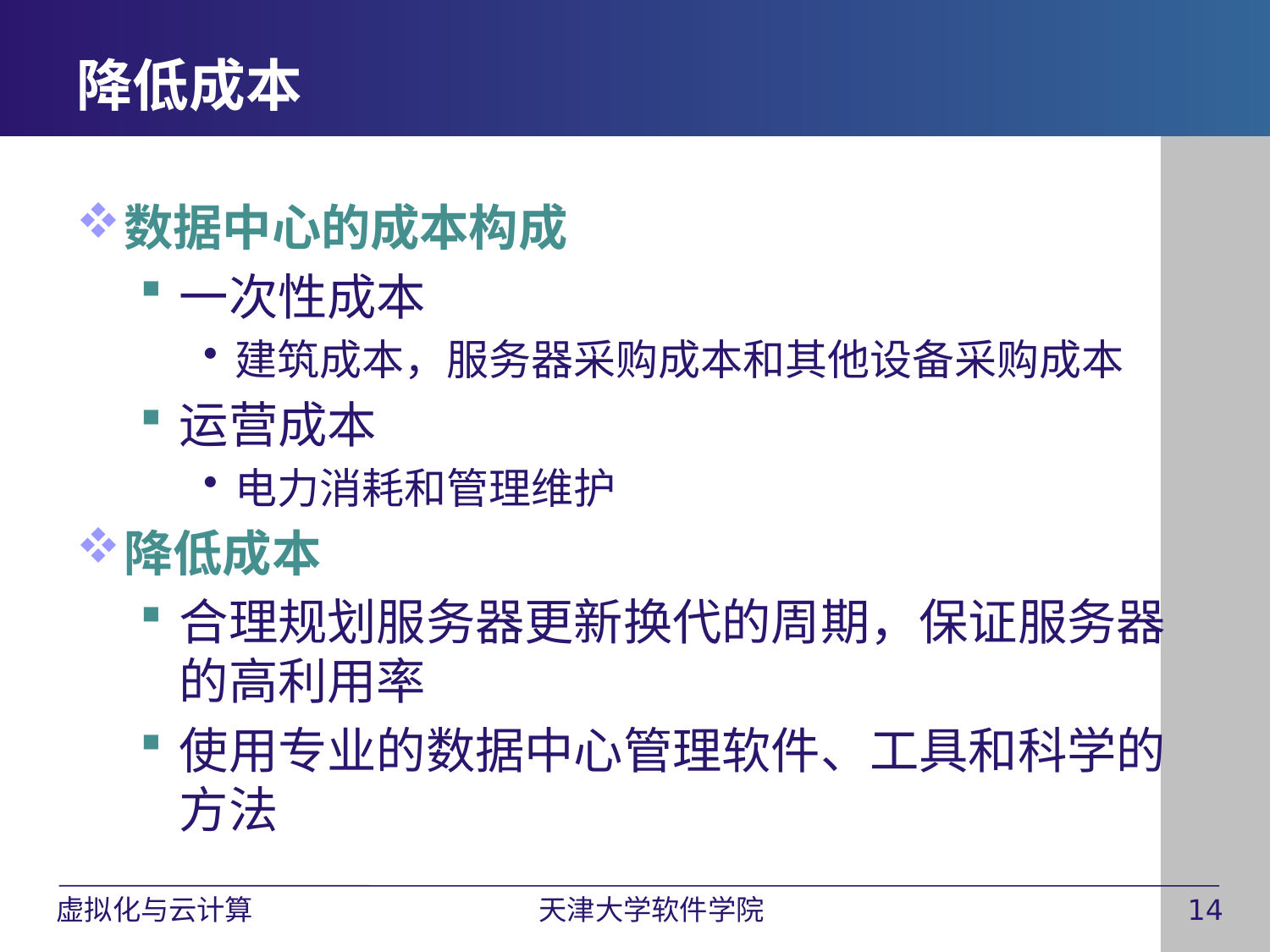

# 降低成本
数据中心的成本构成
一次性成本
建筑成本，服务器采购成本和其他设备采购成本
运营成本
电力消耗和管理维护
降低成本
合理规划服务器更新换代的周期，保证服务器的高利用率
使用专业的数据中心管理软件、工具和科学的方法